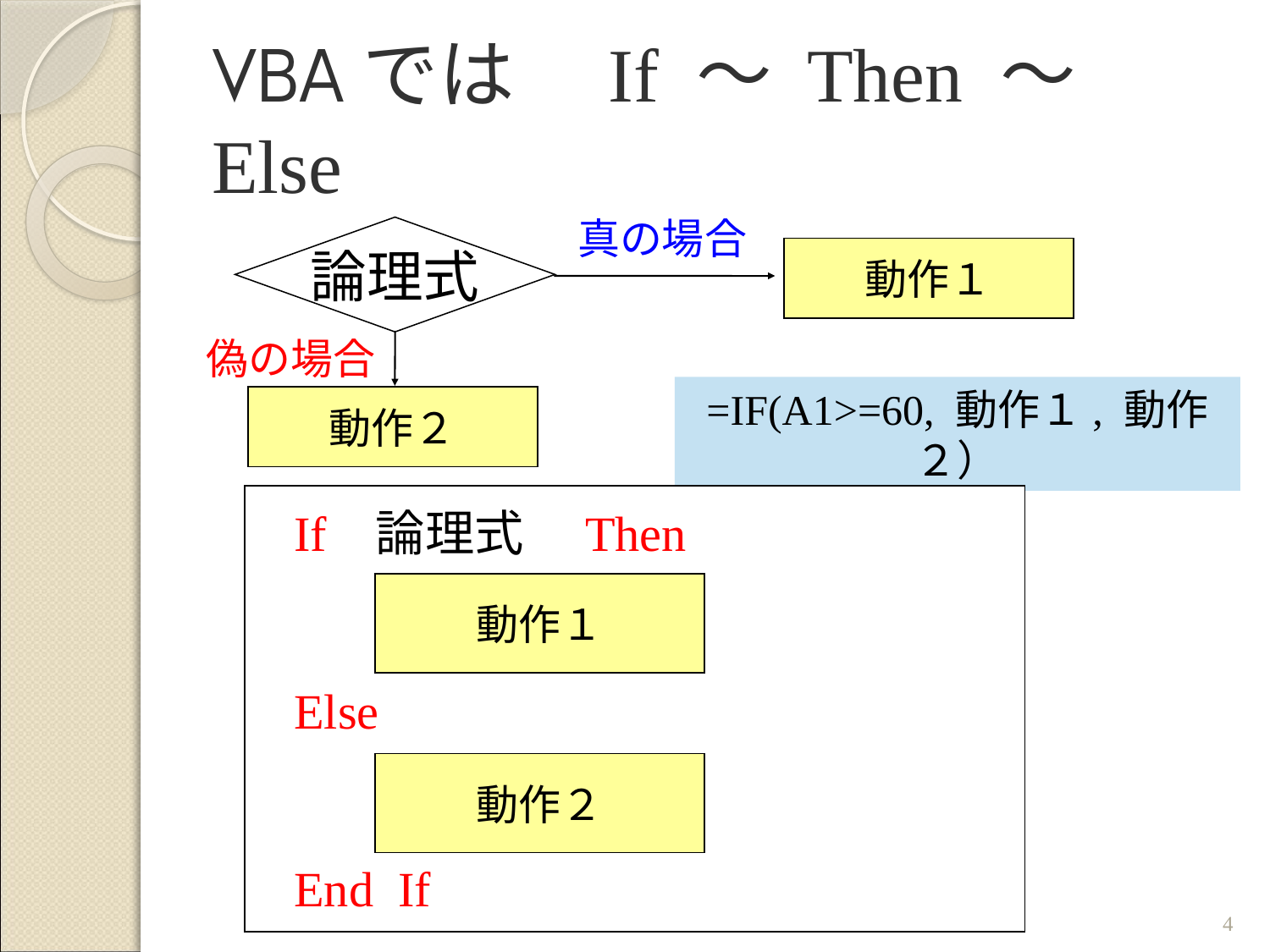

# VBAでは　If ～ Then ～　Else
真の場合

論理式
動作１
動作２
動作１
偽の場合

=IF(A1>=60, 動作１, 動作２）
動作２
   If   論理式　Then

   Else

   End  If
動作１
動作２
4